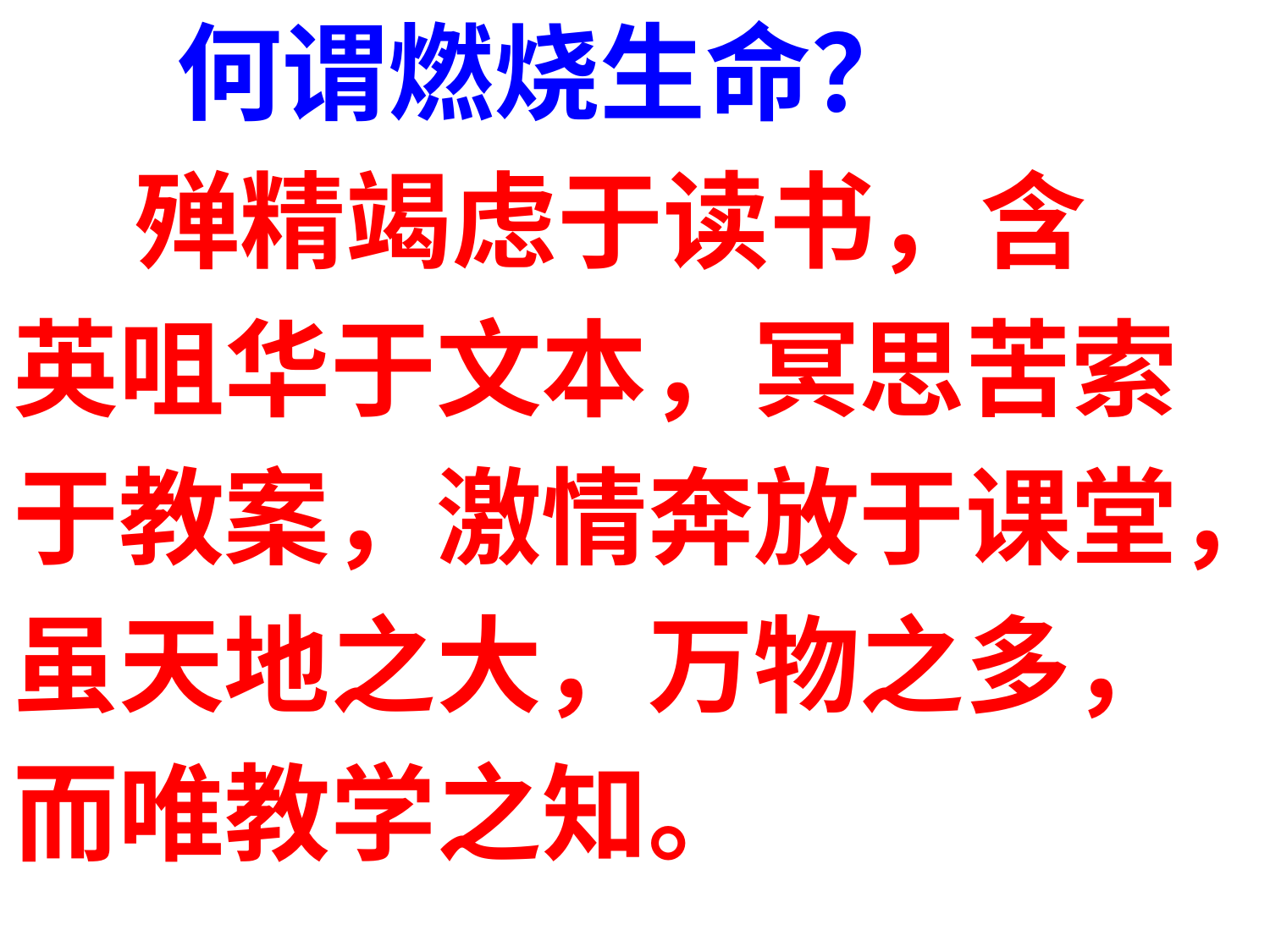

何谓燃烧生命？
    殚精竭虑于读书，含
英咀华于文本，冥思苦索
于教案，激情奔放于课堂，
虽天地之大，万物之多，
而唯教学之知。